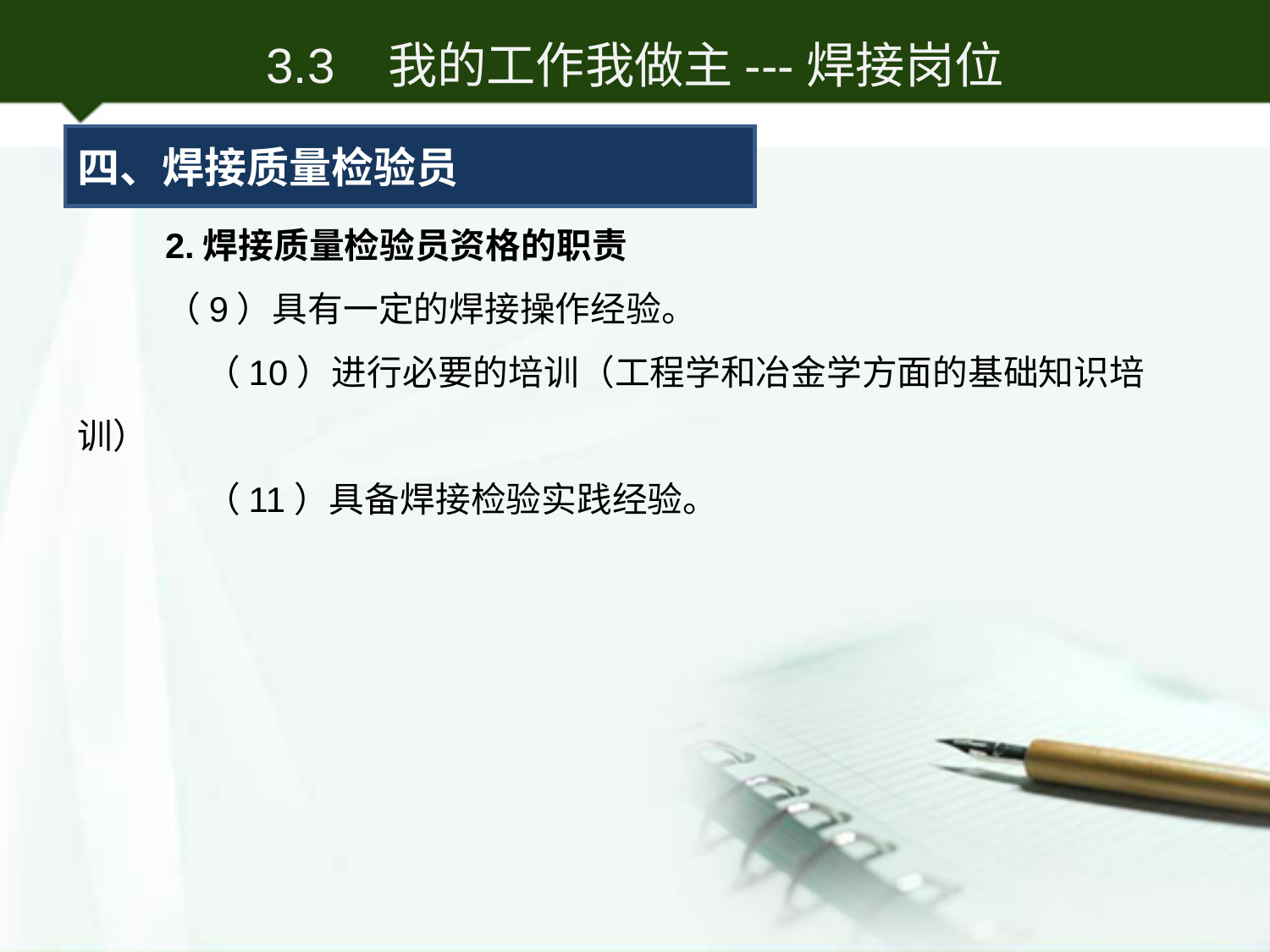

3.3   我的工作我做主---焊接岗位
四、焊接质量检验员
2.焊接质量检验员资格的职责
（9）具有一定的焊接操作经验。
    （10）进行必要的培训（工程学和冶金学方面的基础知识培训）
    （11）具备焊接检验实践经验。